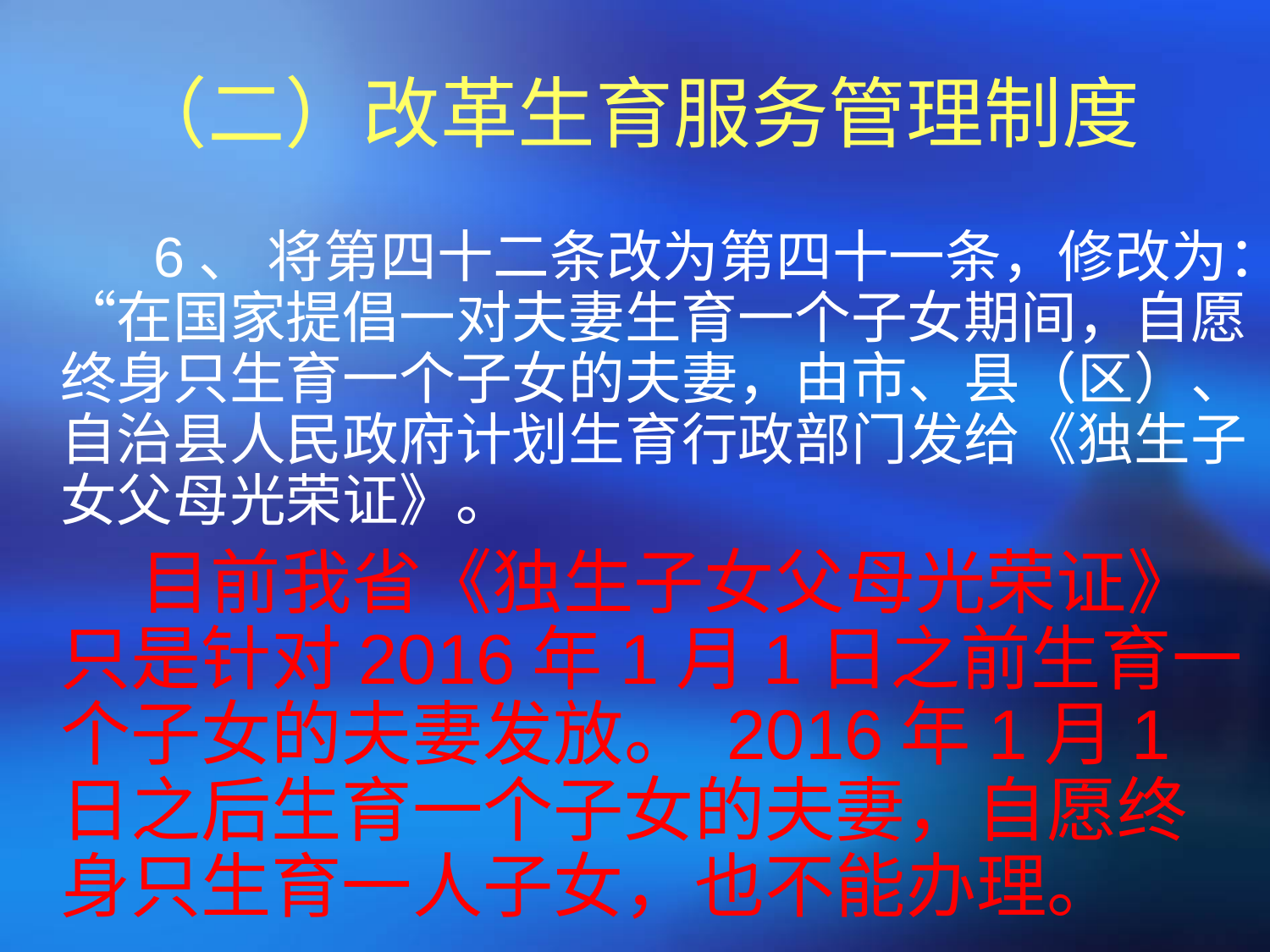

# （二）改革生育服务管理制度
         6、 将第四十二条改为第四十一条，修改为：“在国家提倡一对夫妻生育一个子女期间，自愿终身只生育一个子女的夫妻，由市、县（区）、自治县人民政府计划生育行政部门发给《独生子女父母光荣证》。
         目前我省《独生子女父母光荣证》只是针对2016年1月1日之前生育一个子女的夫妻发放。 2016年1月1日之后生育一个子女的夫妻，自愿终身只生育一人子女，也不能办理。